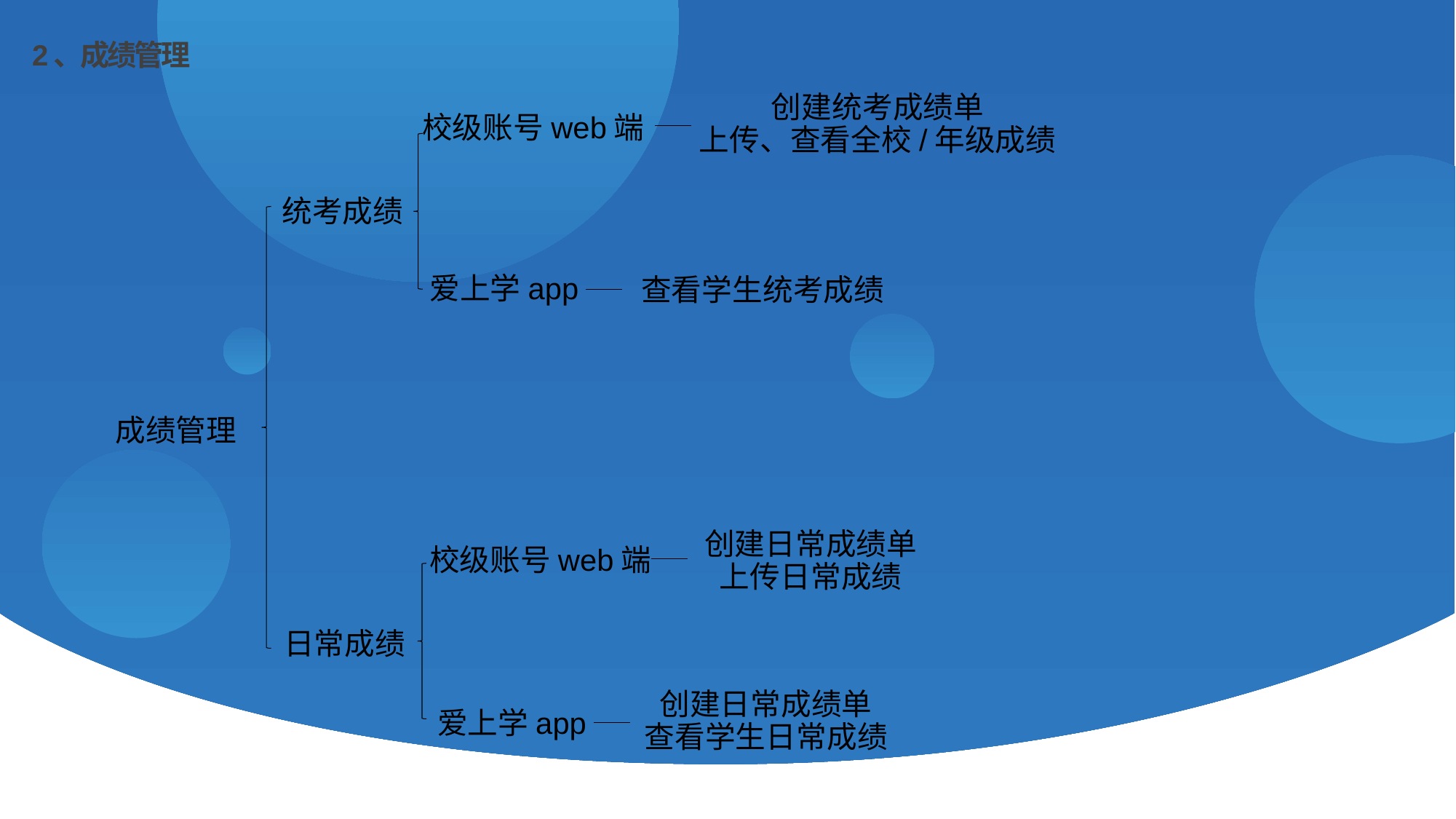

2、成绩管理
创建统考成绩单
上传、查看全校/年级成绩
校级账号web端

统考成绩

爱上学app
查看学生统考成绩
成绩管理
创建日常成绩单
上传日常成绩
校级账号web端

日常成绩
创建日常成绩单
查看学生日常成绩
爱上学app